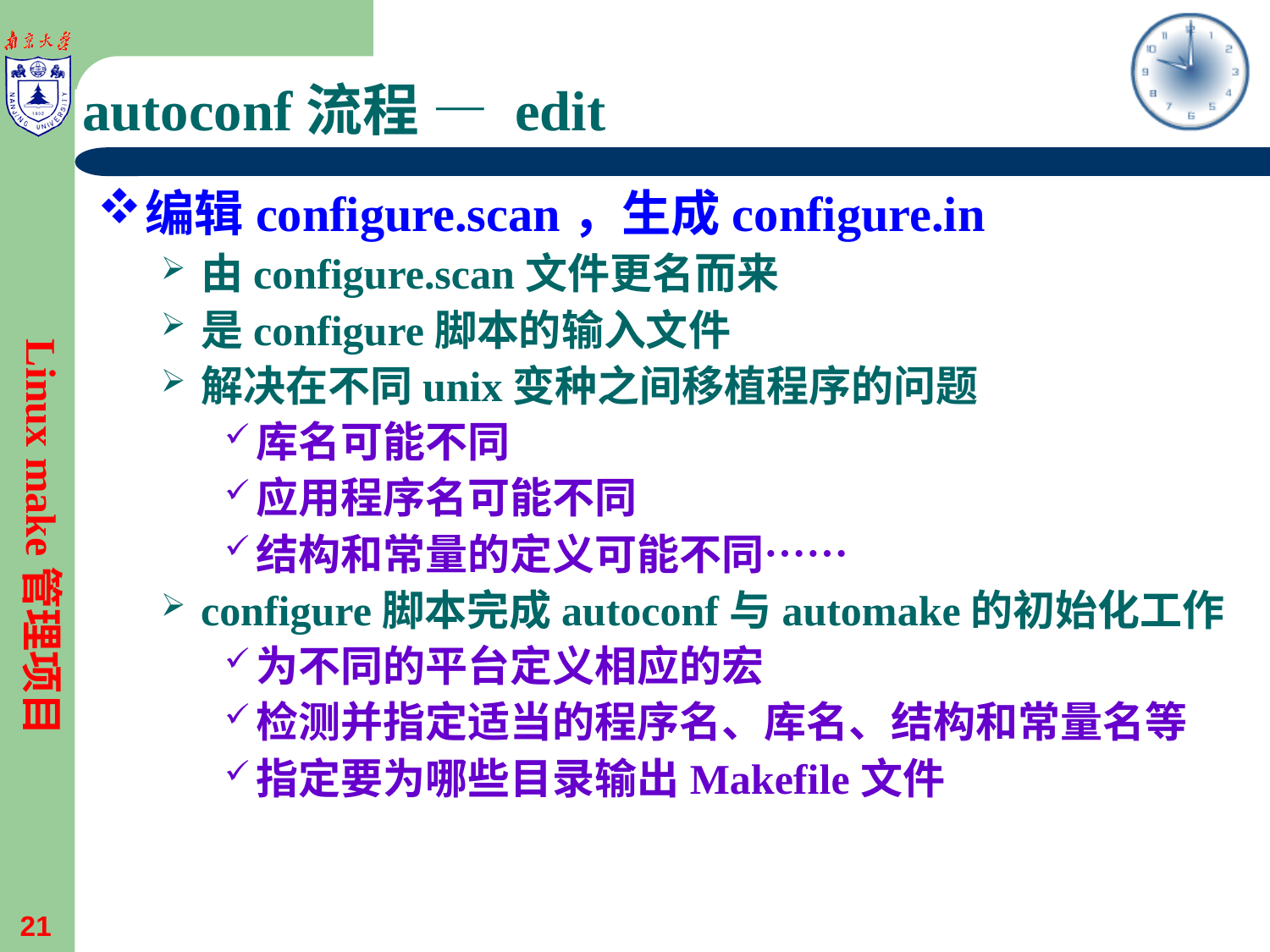

# autoconf流程 — edit
编辑configure.scan，生成configure.in
由configure.scan文件更名而来
是configure脚本的输入文件
解决在不同unix变种之间移植程序的问题
库名可能不同
应用程序名可能不同
结构和常量的定义可能不同……
configure脚本完成autoconf与automake的初始化工作
为不同的平台定义相应的宏
检测并指定适当的程序名、库名、结构和常量名等
指定要为哪些目录输出Makefile文件

Linux make管理项目
21